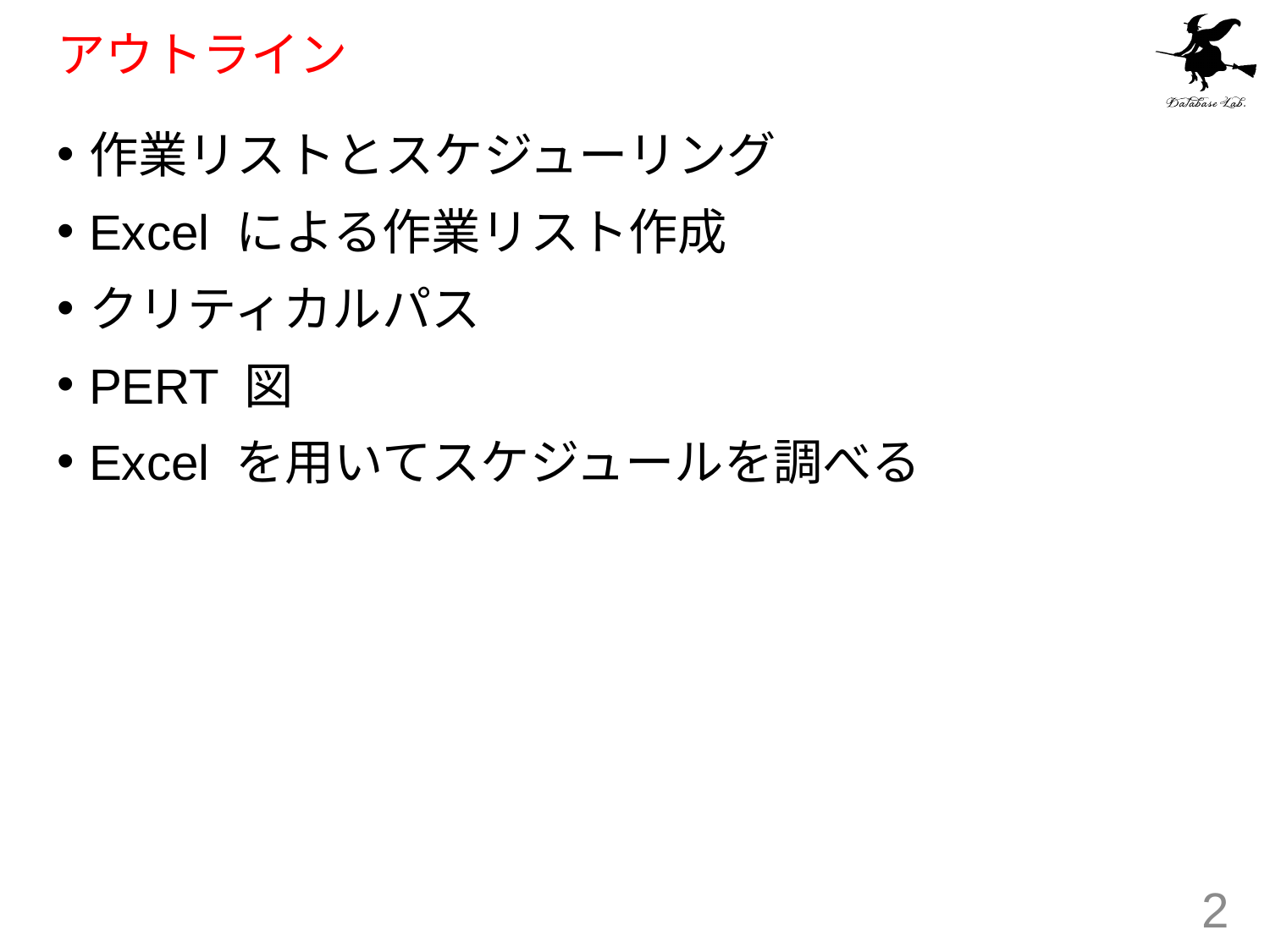

# アウトライン
作業リストとスケジューリング
Excel による作業リスト作成
クリティカルパス
PERT 図
Excel を用いてスケジュールを調べる

2